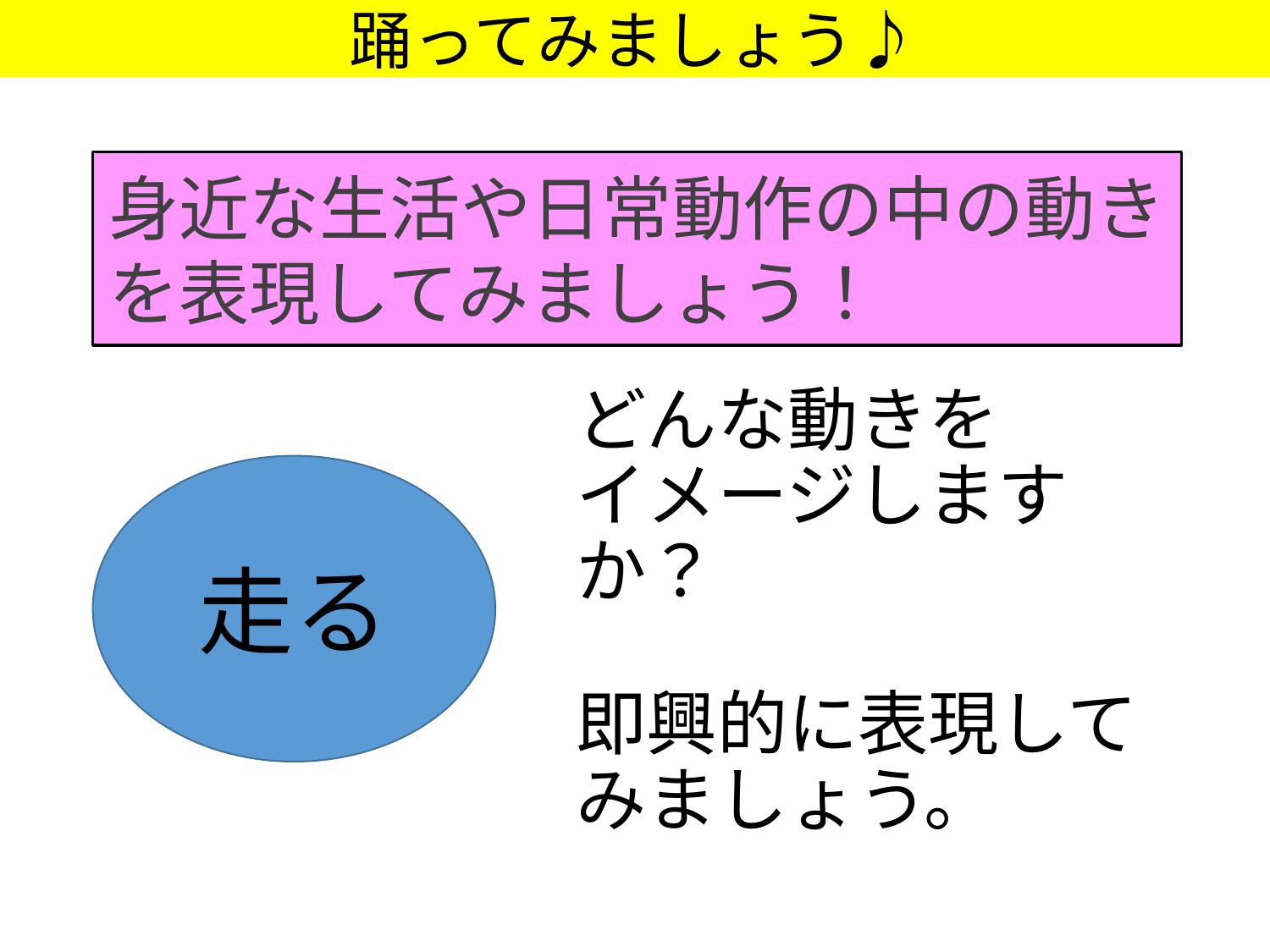

踊ってみましょう♪
身近な生活や日常動作の中の動きを表現してみましょう！
# どんな動きを イメージしますか？ 即興的に表現して みましょう。
走る